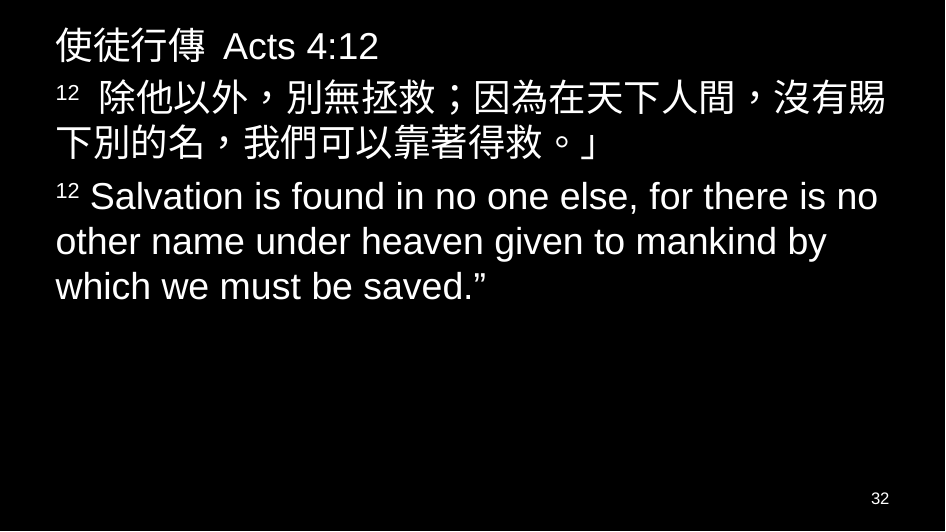

使徒行傳 Acts 4:12
12 除他以外，別無拯救；因為在天下人間，沒有賜下別的名，我們可以靠著得救。」
12 Salvation is found in no one else, for there is no other name under heaven given to mankind by which we must be saved.”

32